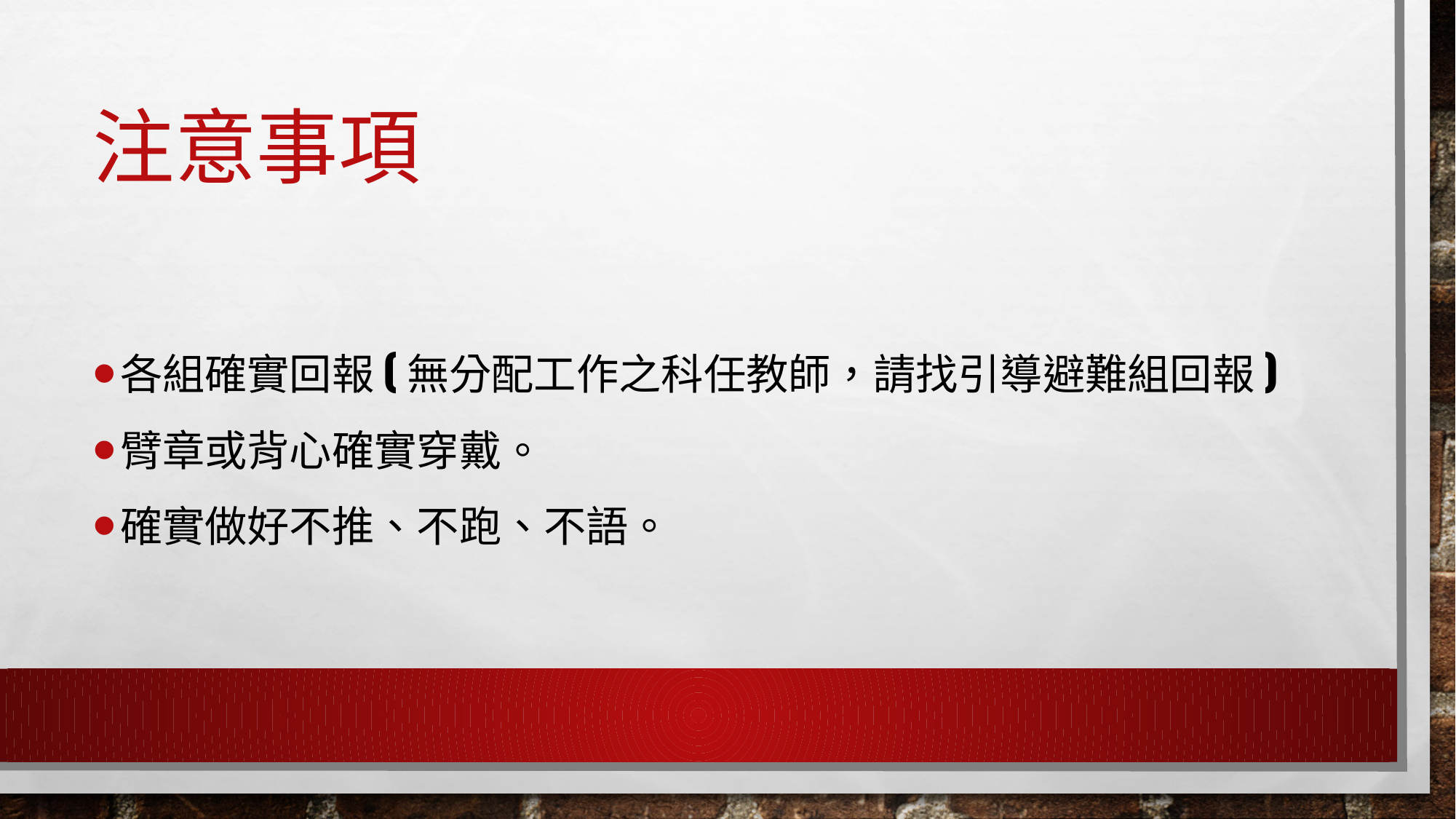

# 注意事項
各組確實回報(無分配工作之科任教師，請找引導避難組回報)
臂章或背心確實穿戴。
確實做好不推、不跑、不語。